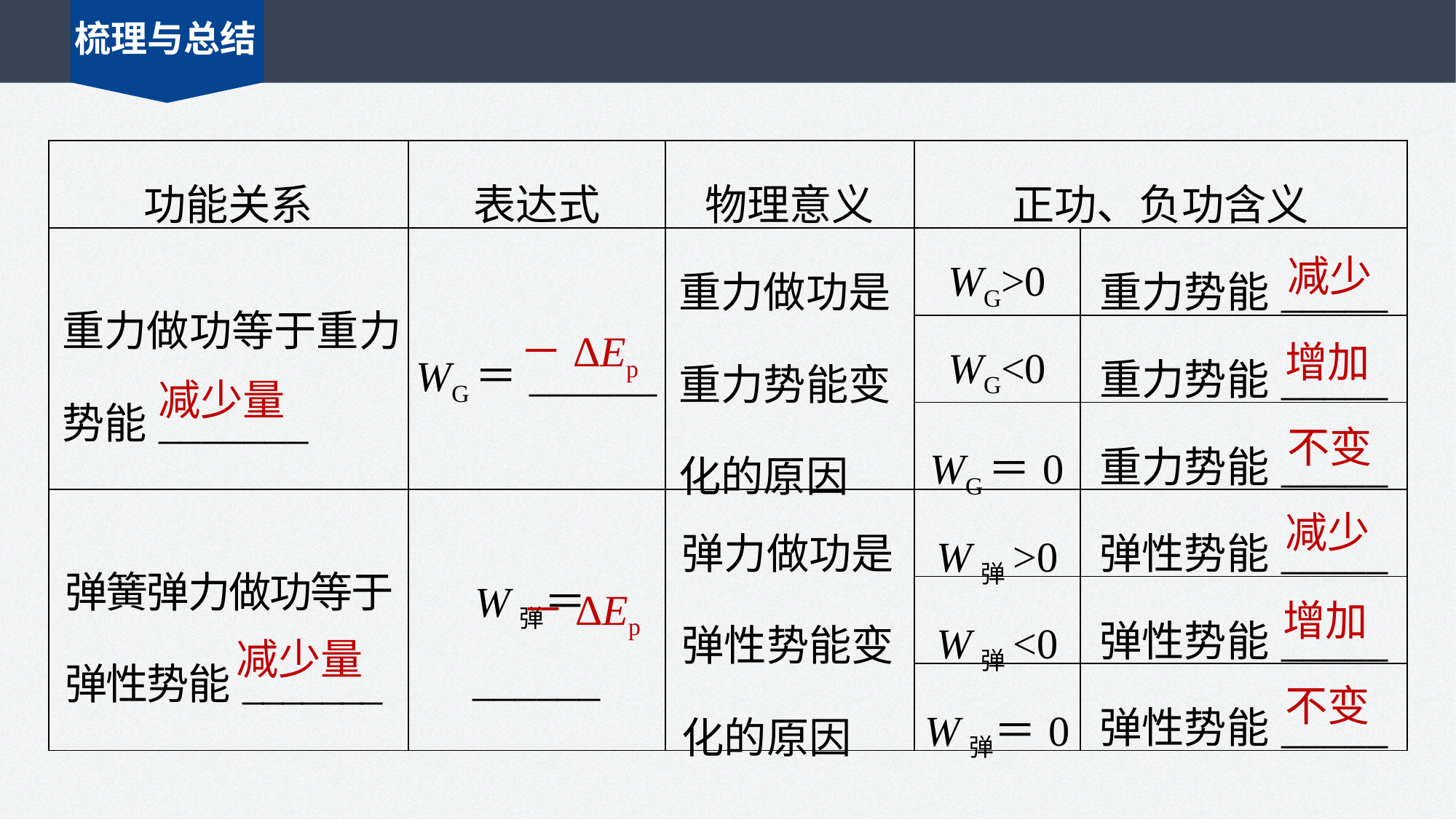

梳理与总结
| 功能关系 | 表达式 | 物理意义 | 正功、负功含义 |  |
| --- | --- | --- | --- | --- |
| 重力做功等于重力势能\_\_\_\_\_\_\_ | WG＝\_\_\_\_\_\_ | 重力做功是重力势能变化的原因 | WG>0 | 重力势能\_\_\_\_\_ |
|  |  |  | WG<0 | 重力势能\_\_\_\_\_ |
|  |  |  | WG＝0 | 重力势能\_\_\_\_\_ |
| 弹簧弹力做功等于弹性势能\_\_\_\_\_\_\_ | W弹＝\_\_\_\_\_\_ | 弹力做功是弹性势能变化的原因 | W弹>0 | 弹性势能\_\_\_\_\_ |
|  |  |  | W弹<0 | 弹性势能\_\_\_\_\_ |
|  |  |  | W弹＝0 | 弹性势能\_\_\_\_\_ |
减少
－ΔEp
增加
减少量
不变
减少
－ΔEp
增加
减少量
不变